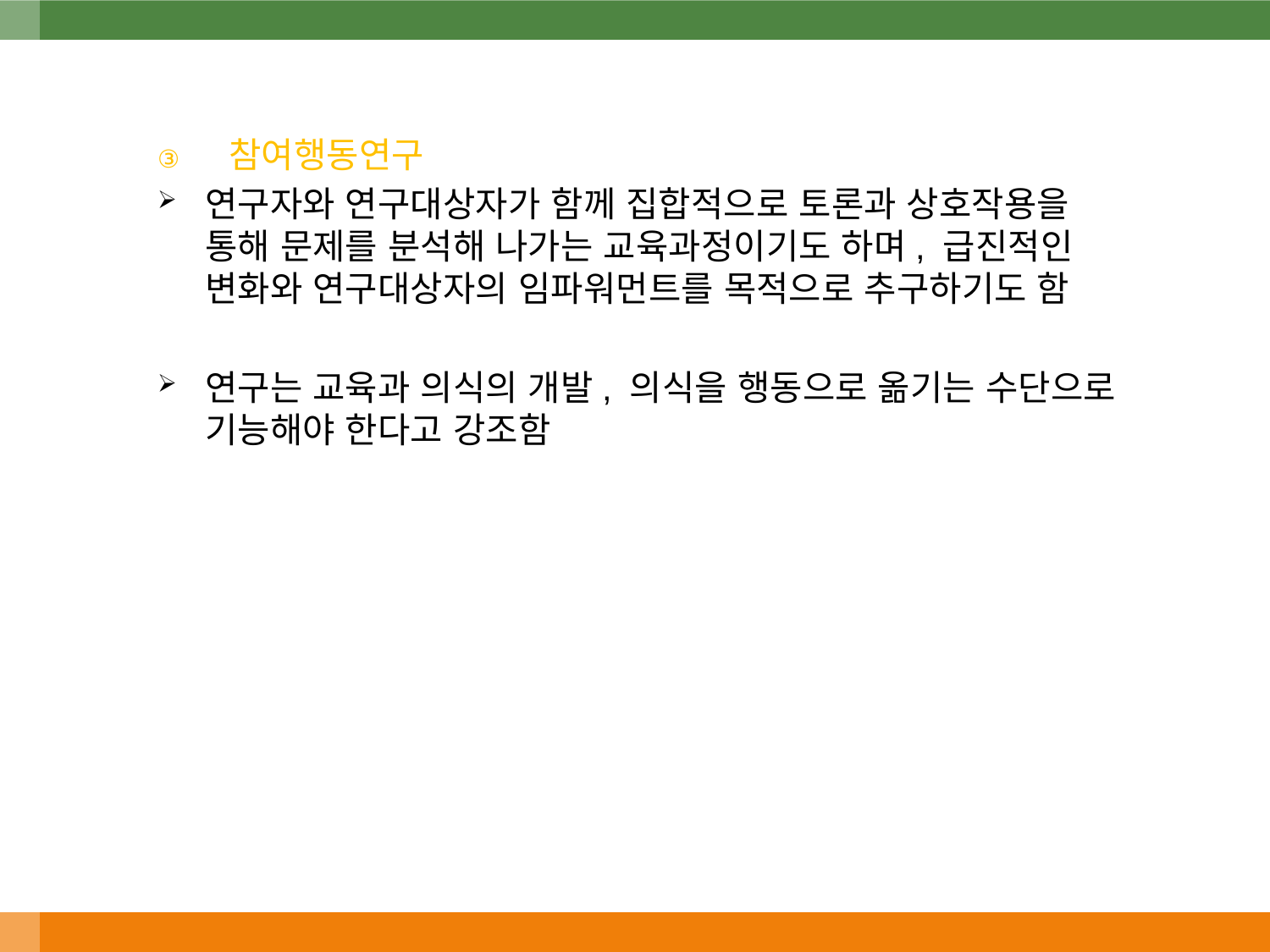

참여행동연구
연구자와 연구대상자가 함께 집합적으로 토론과 상호작용을 통해 문제를 분석해 나가는 교육과정이기도 하며, 급진적인 변화와 연구대상자의 임파워먼트를 목적으로 추구하기도 함

연구는 교육과 의식의 개발, 의식을 행동으로 옮기는 수단으로 기능해야 한다고 강조함